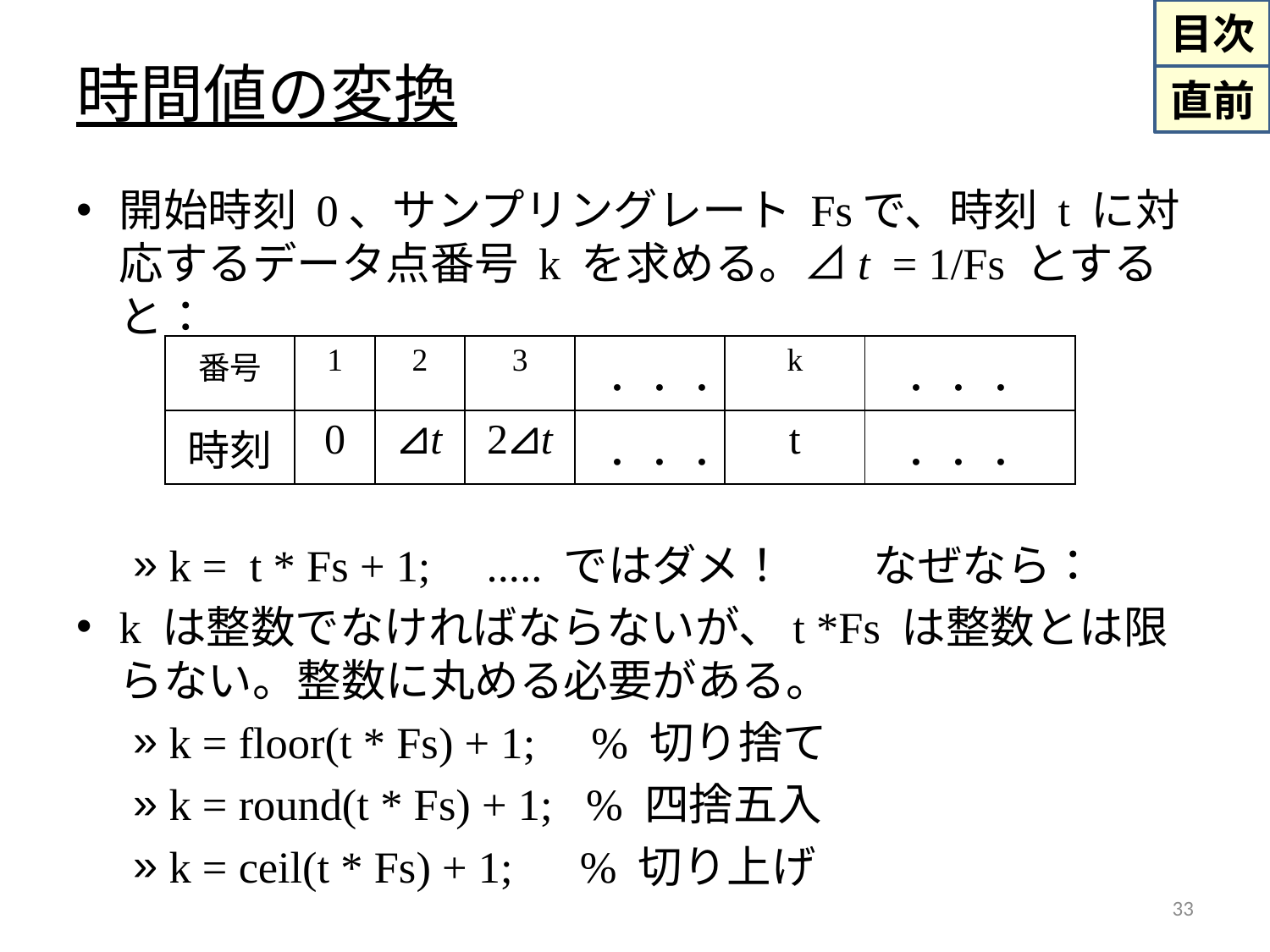

# 時間値の変換
開始時刻 0、サンプリングレート Fsで、時刻 t に対応するデータ点番号 k を求める。⊿t  = 1/Fs とすると：

k =  t * Fs + 1;     ..... ではダメ！　　なぜなら：
k は整数でなければならないが、t *Fs は整数とは限らない。整数に丸める必要がある。
k = floor(t * Fs) + 1;     % 切り捨て
k = round(t * Fs) + 1;   % 四捨五入
k = ceil(t * Fs) + 1;      % 切り上げ

| 番号 | 1 | 2 | 3 | ．．． | k | ．．． |
| --- | --- | --- | --- | --- | --- | --- |
| 時刻 | 0 | ⊿t | 2⊿t | ．．． | t | ．．． |
33